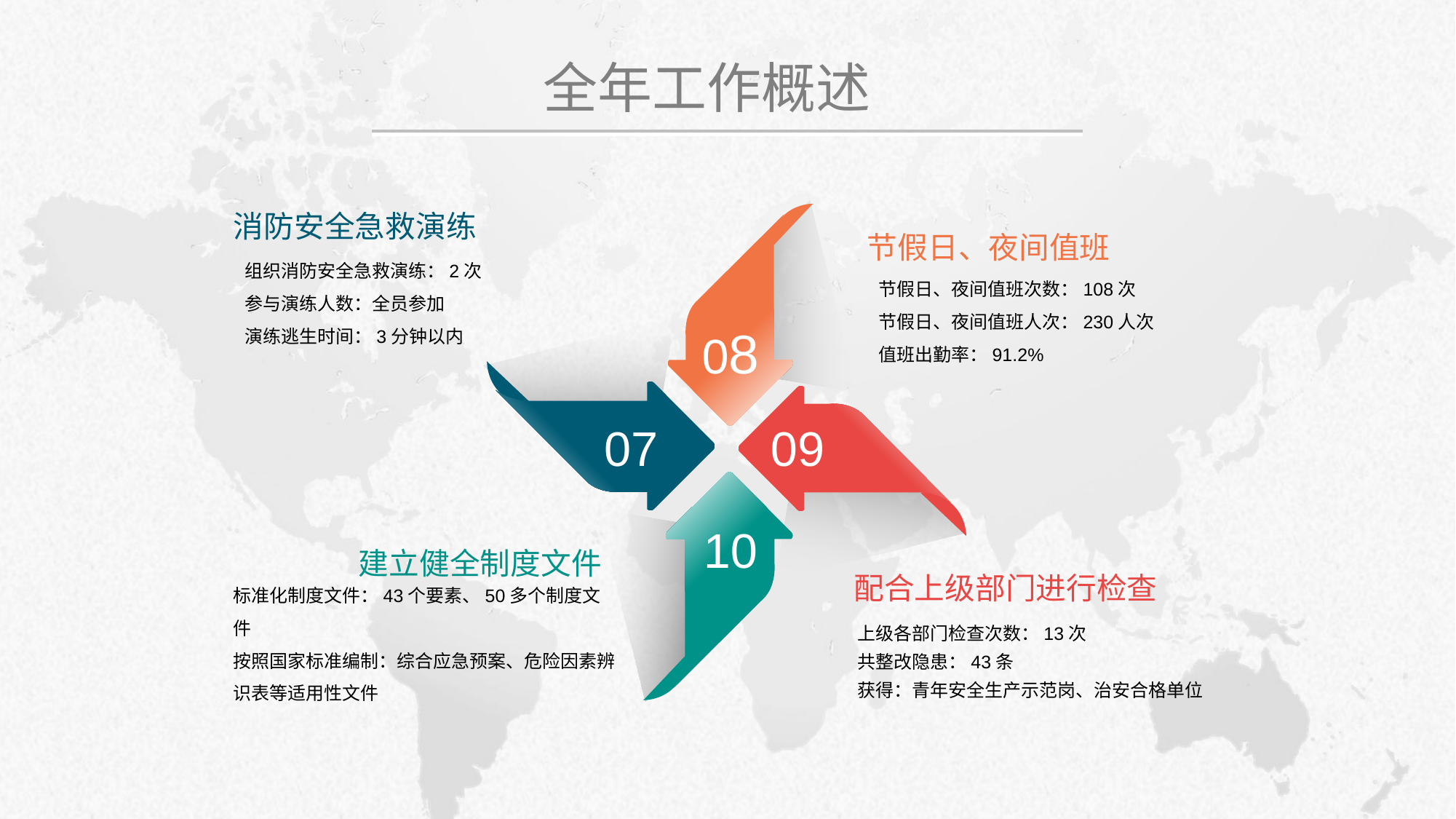

# 全年工作概述
消防安全急救演练
节假日、夜间值班

组织消防安全急救演练：2次
参与演练人数：全员参加
演练逃生时间：3分钟以内

节假日、夜间值班次数：108次
节假日、夜间值班人次：230人次
值班出勤率：91.2%

08

07
09

10

建立健全制度文件

配合上级部门进行检查
标准化制度文件：43个要素、50多个制度文件
按照国家标准编制：综合应急预案、危险因素辨识表等适用性文件
上级各部门检查次数：13次
共整改隐患：43条
获得：青年安全生产示范岗、治安合格单位